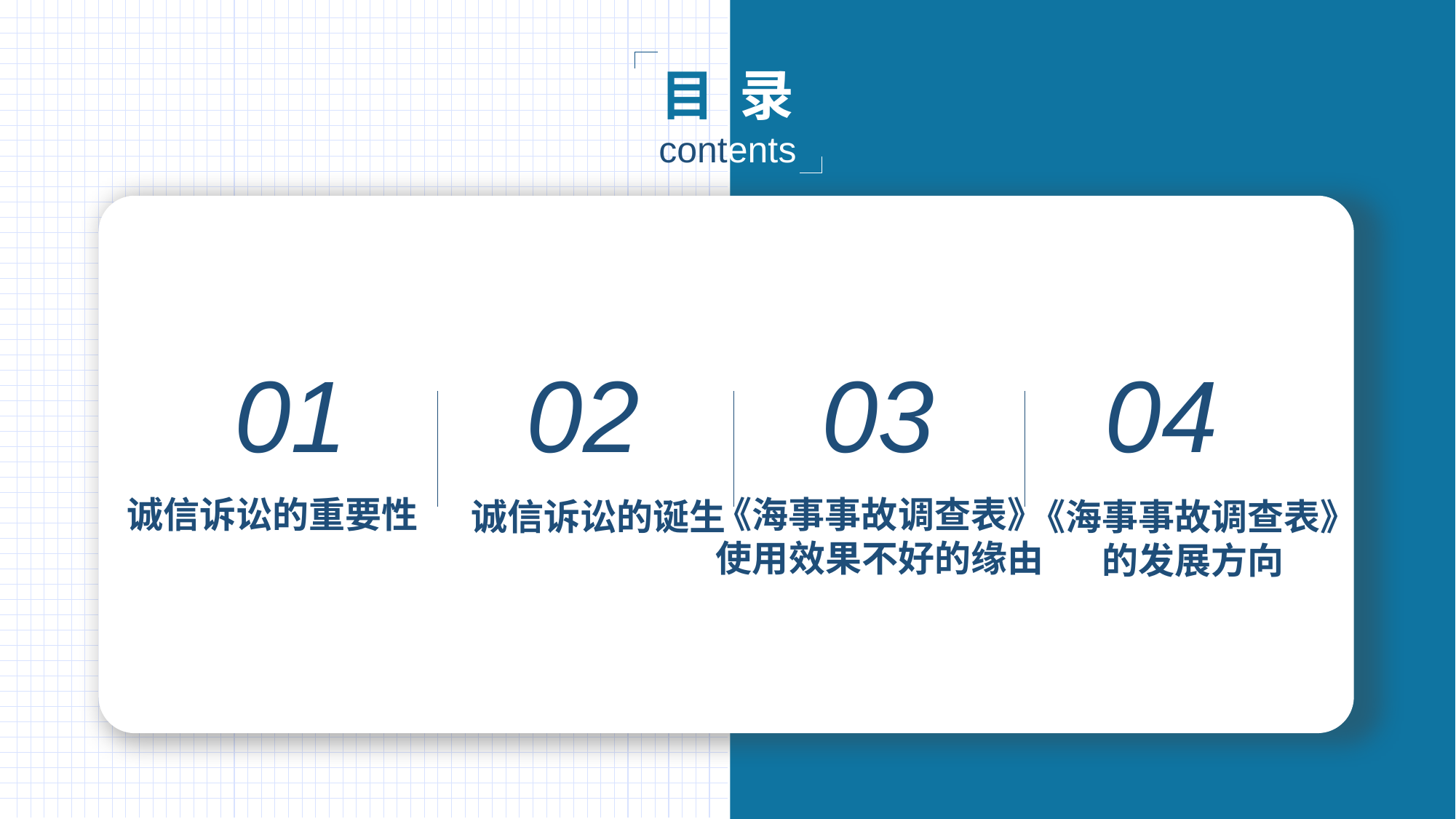

目  录
contents

01
02
03
04
诚信诉讼的重要性
《海事事故调查表》使用效果不好的缘由
诚信诉讼的诞生
《海事事故调查表》的发展方向